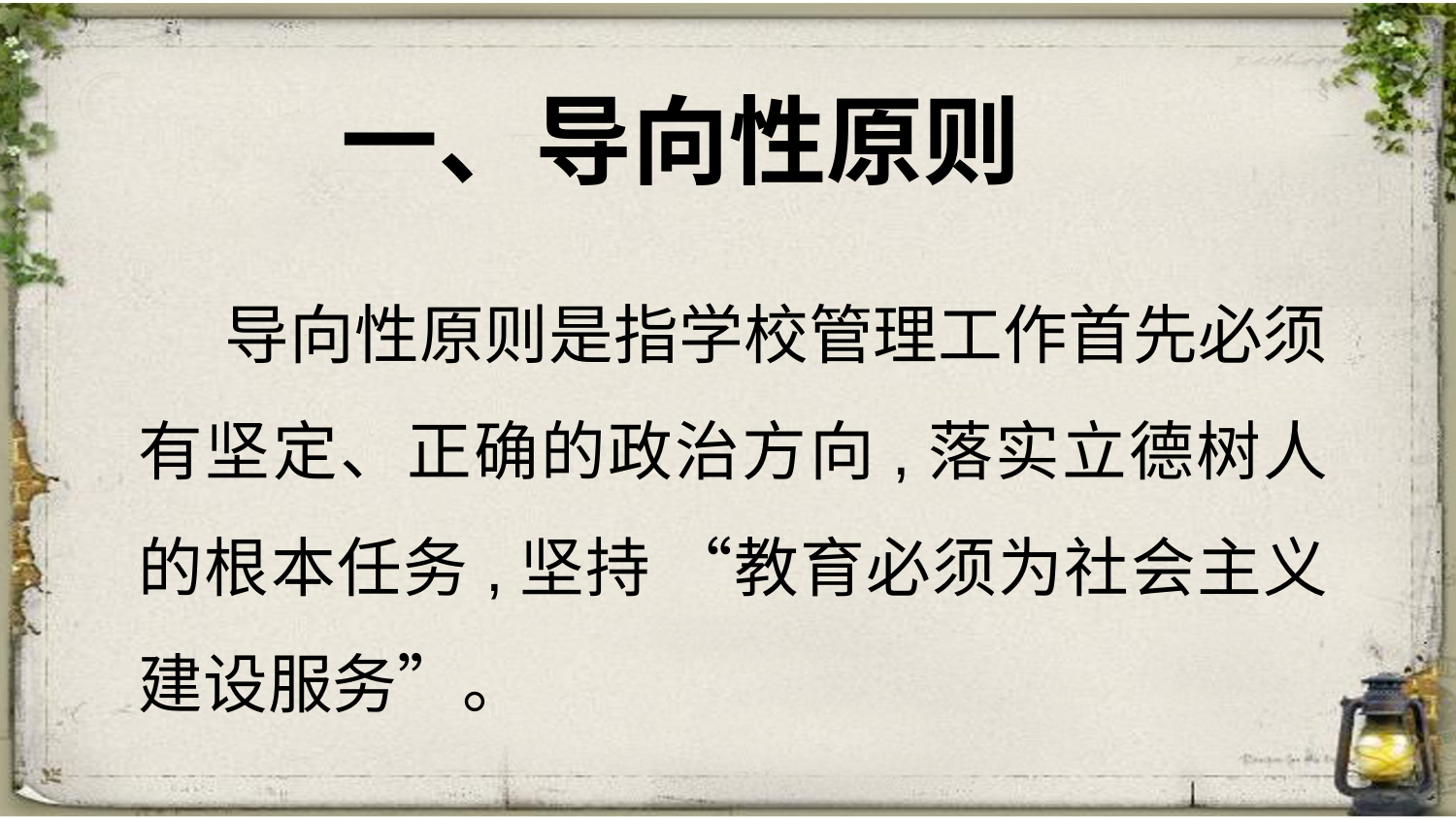

一、导向性原则
导向性原则是指学校管理工作首先必须有坚定、正确的政治方向,落实立德树人的根本任务,坚持 “教育必须为社会主义建设服务”。